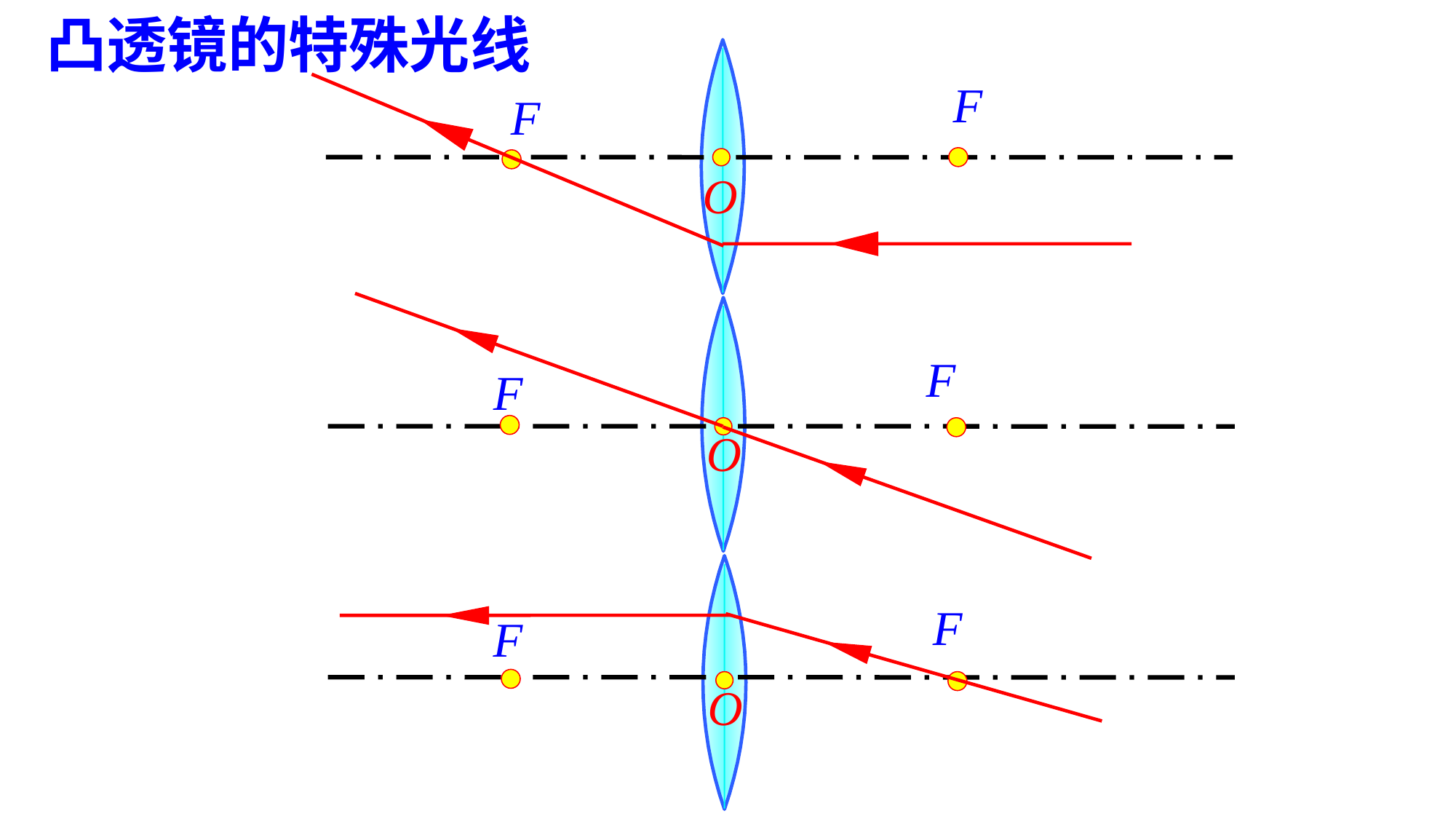

凸透镜的特殊光线

F
F

O

F

F

O

F
F

O